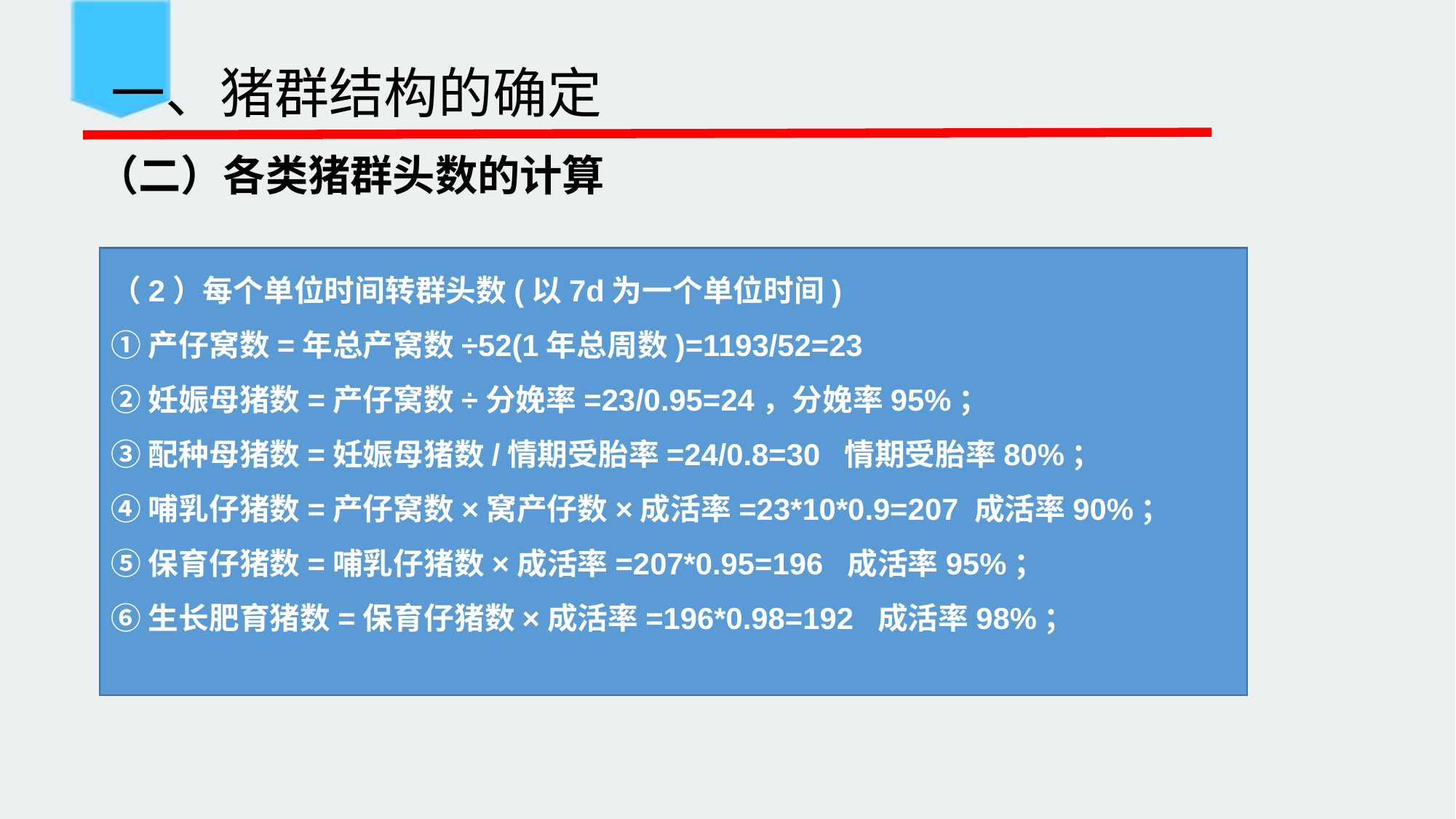

# 一、猪群结构的确定
（二）各类猪群头数的计算
（2）每个单位时间转群头数(以7d为一个单位时间)
①产仔窝数=年总产窝数÷52(1年总周数)=1193/52=23
②妊娠母猪数=产仔窝数÷分娩率=23/0.95=24，分娩率95%；
③配种母猪数=妊娠母猪数/情期受胎率=24/0.8=30  情期受胎率80%；
④哺乳仔猪数=产仔窝数×窝产仔数×成活率=23*10*0.9=207 成活率90%；
⑤保育仔猪数=哺乳仔猪数×成活率=207*0.95=196  成活率95%；
⑥生长肥育猪数=保育仔猪数×成活率=196*0.98=192  成活率98%；